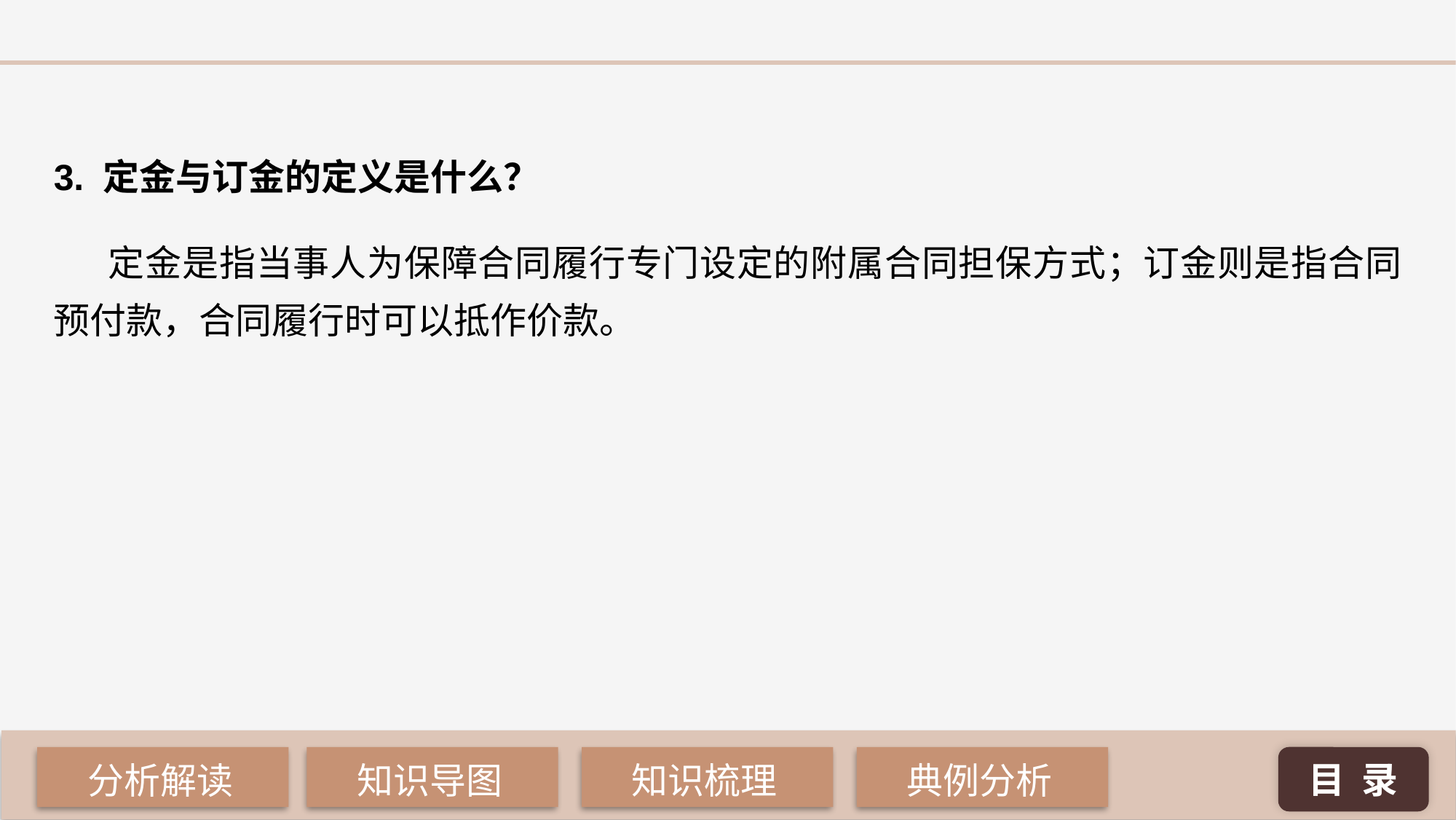

3. 定金与订金的定义是什么？
定金是指当事人为保障合同履行专门设定的附属合同担保方式；订金则是指合同预付款，合同履行时可以抵作价款。